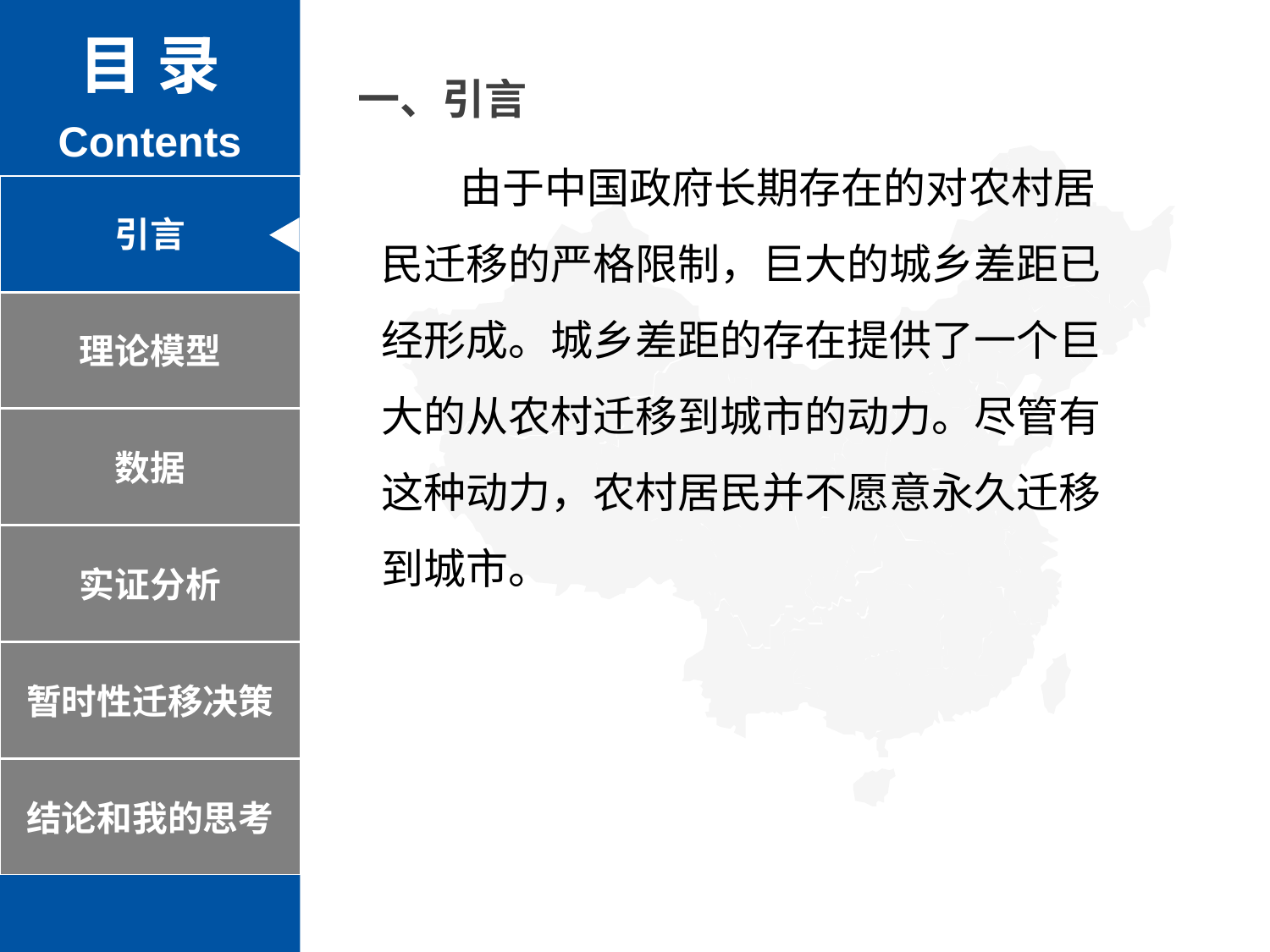

目 录
Contents
一、引言
         由于中国政府长期存在的对农村居民迁移的严格限制，巨大的城乡差距已经形成。城乡差距的存在提供了一个巨大的从农村迁移到城市的动力。尽管有这种动力，农村居民并不愿意永久迁移到城市。

引言

理论模型
数据
实证分析
暂时性迁移决策
结论和我的思考